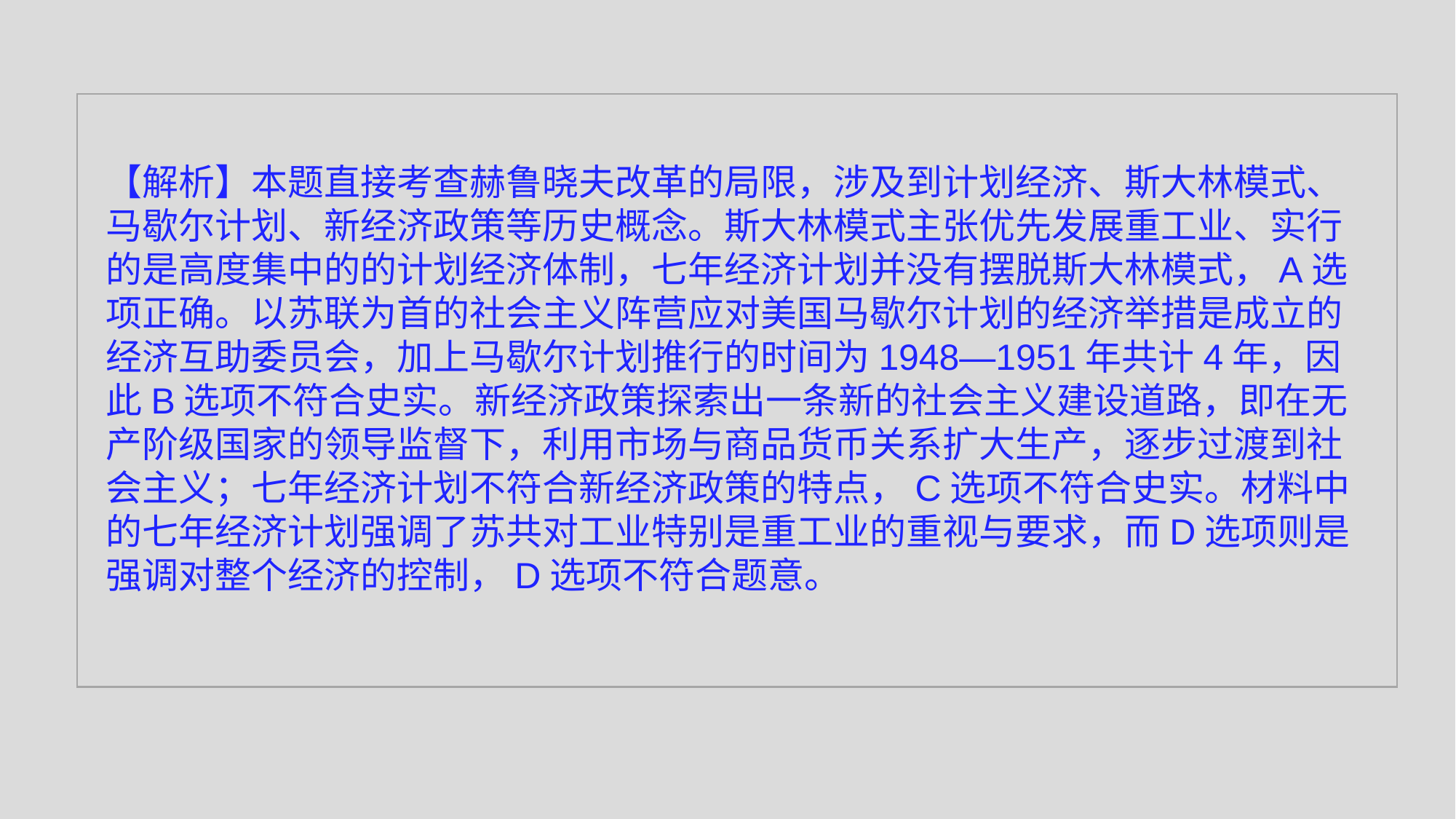

【解析】本题直接考查赫鲁晓夫改革的局限，涉及到计划经济、斯大林模式、马歇尔计划、新经济政策等历史概念。斯大林模式主张优先发展重工业、实行的是高度集中的的计划经济体制，七年经济计划并没有摆脱斯大林模式，A选项正确。以苏联为首的社会主义阵营应对美国马歇尔计划的经济举措是成立的经济互助委员会，加上马歇尔计划推行的时间为1948—1951年共计4年，因此B选项不符合史实。新经济政策探索出一条新的社会主义建设道路，即在无产阶级国家的领导监督下，利用市场与商品货币关系扩大生产，逐步过渡到社会主义；七年经济计划不符合新经济政策的特点，C选项不符合史实。材料中的七年经济计划强调了苏共对工业特别是重工业的重视与要求，而D选项则是强调对整个经济的控制，D选项不符合题意。